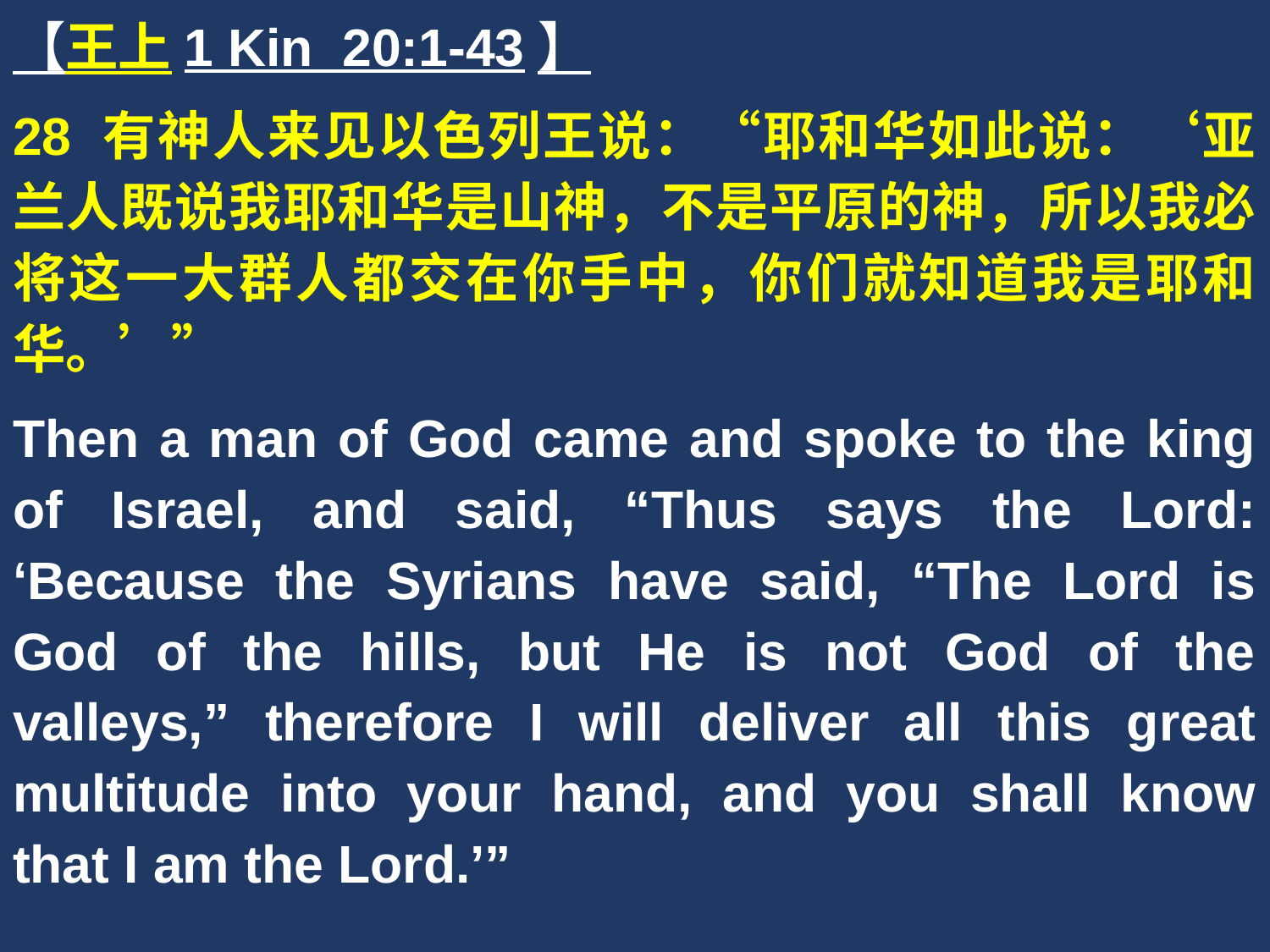

【王上1 Kin  20:1-43】
28 有神人来见以色列王说：“耶和华如此说：‘亚兰人既说我耶和华是山神，不是平原的神，所以我必将这一大群人都交在你手中，你们就知道我是耶和华。’”
Then a man of God came and spoke to the king of Israel, and said, “Thus says the Lord: ‘Because the Syrians have said, “The Lord is God of the hills, but He is not God of the valleys,” therefore I will deliver all this great multitude into your hand, and you shall know that I am the Lord.’”